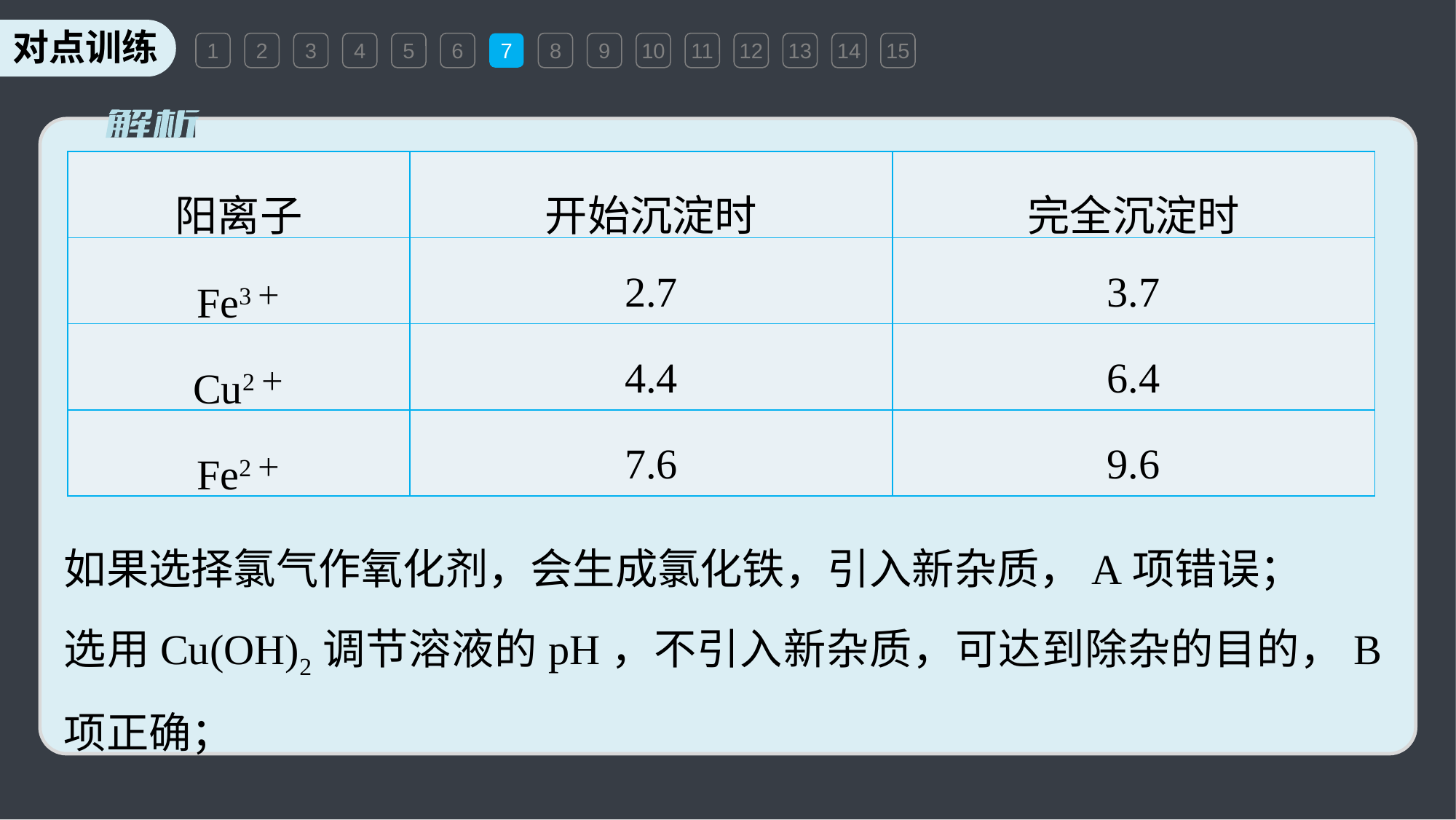

1
2
3
4
5
6
7
8
9
10
11
12
13
14
15

| 阳离子 | 开始沉淀时 | 完全沉淀时 |
| --- | --- | --- |
| Fe3＋ | 2.7 | 3.7 |
| Cu2＋ | 4.4 | 6.4 |
| Fe2＋ | 7.6 | 9.6 |
如果选择氯气作氧化剂，会生成氯化铁，引入新杂质，A项错误；
选用Cu(OH)2调节溶液的pH，不引入新杂质，可达到除杂的目的，B项正确；